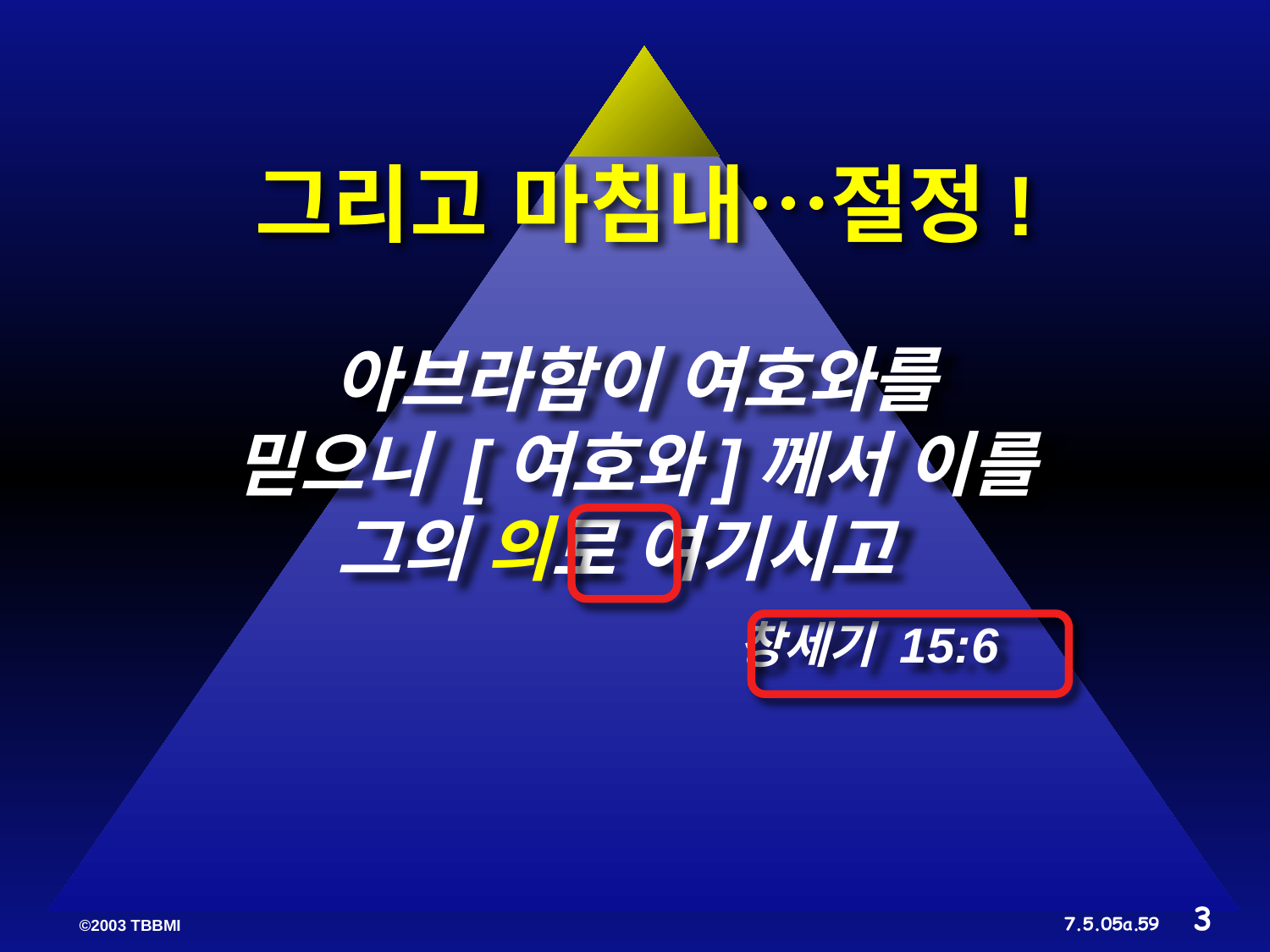

그리고 마침내…절정!

아브라함이 여호와를 믿으니 [여호와]께서 이를 그의 의로 여기시고
창세기 15:6

3
59